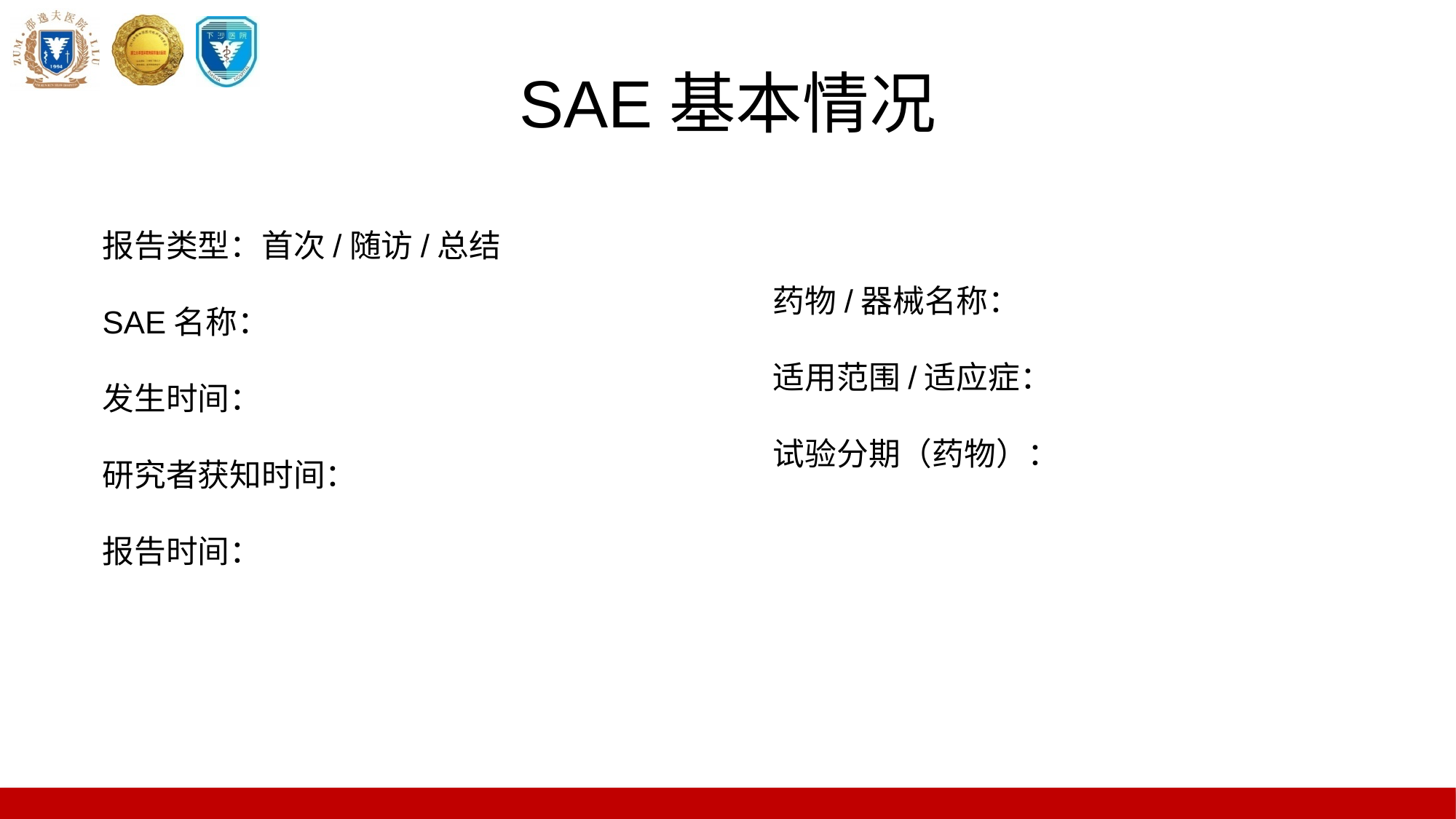

# SAE基本情况
报告类型：首次/随访/总结

SAE名称：

发生时间：

研究者获知时间：

报告时间：

药物/器械名称：

适用范围/适应症：

试验分期（药物）：